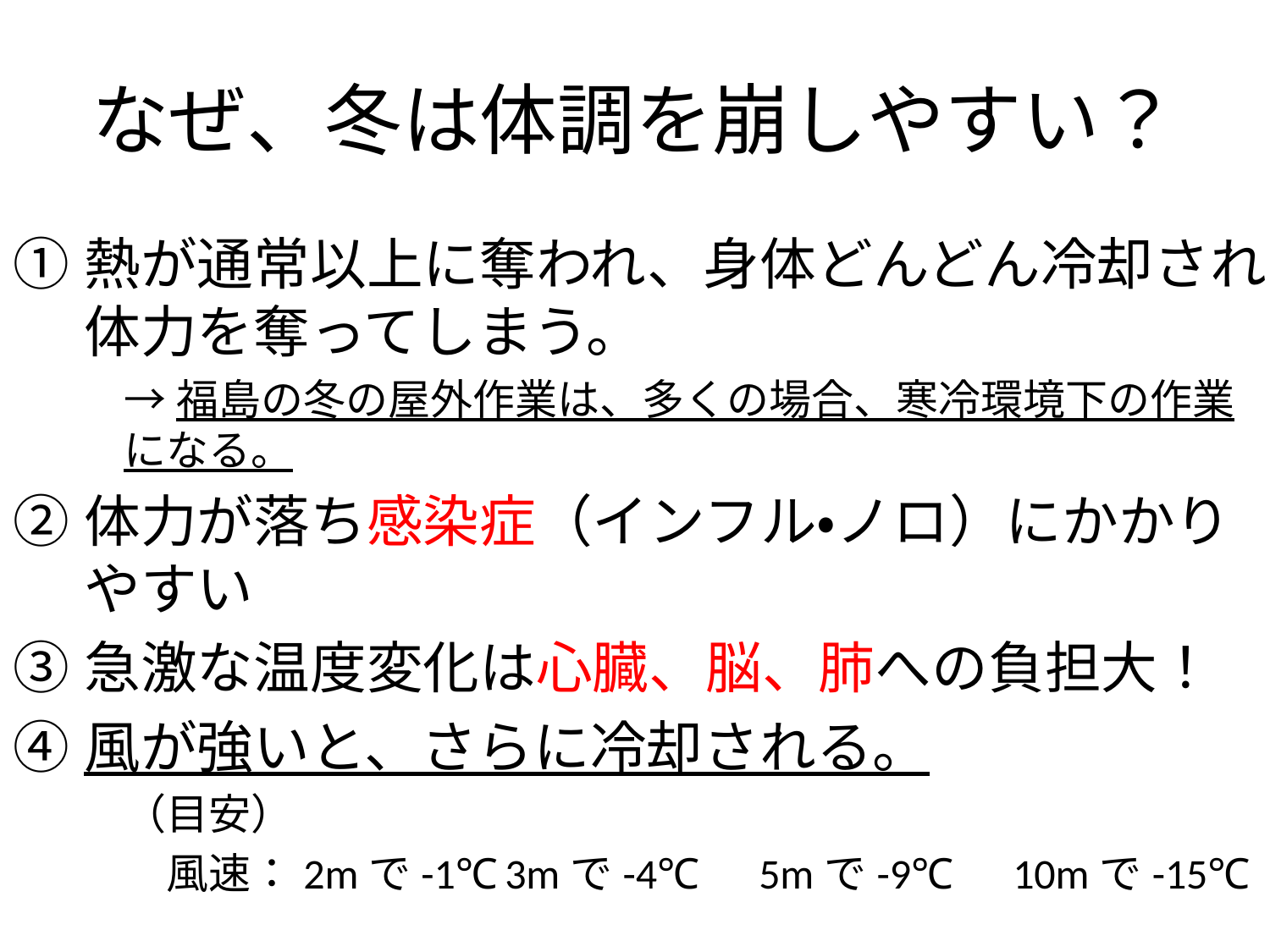

# なぜ、冬は体調を崩しやすい？
熱が通常以上に奪われ、身体どんどん冷却され体力を奪ってしまう。
→福島の冬の屋外作業は、多くの場合、寒冷環境下の作業になる。
体力が落ち感染症（インフル・ノロ）にかかりやすい
急激な温度変化は心臓、脳、肺への負担大！
風が強いと、さらに冷却される。
（目安）
　風速：2mで-1℃	3mで-4℃	5mで-9℃	10mで-15℃